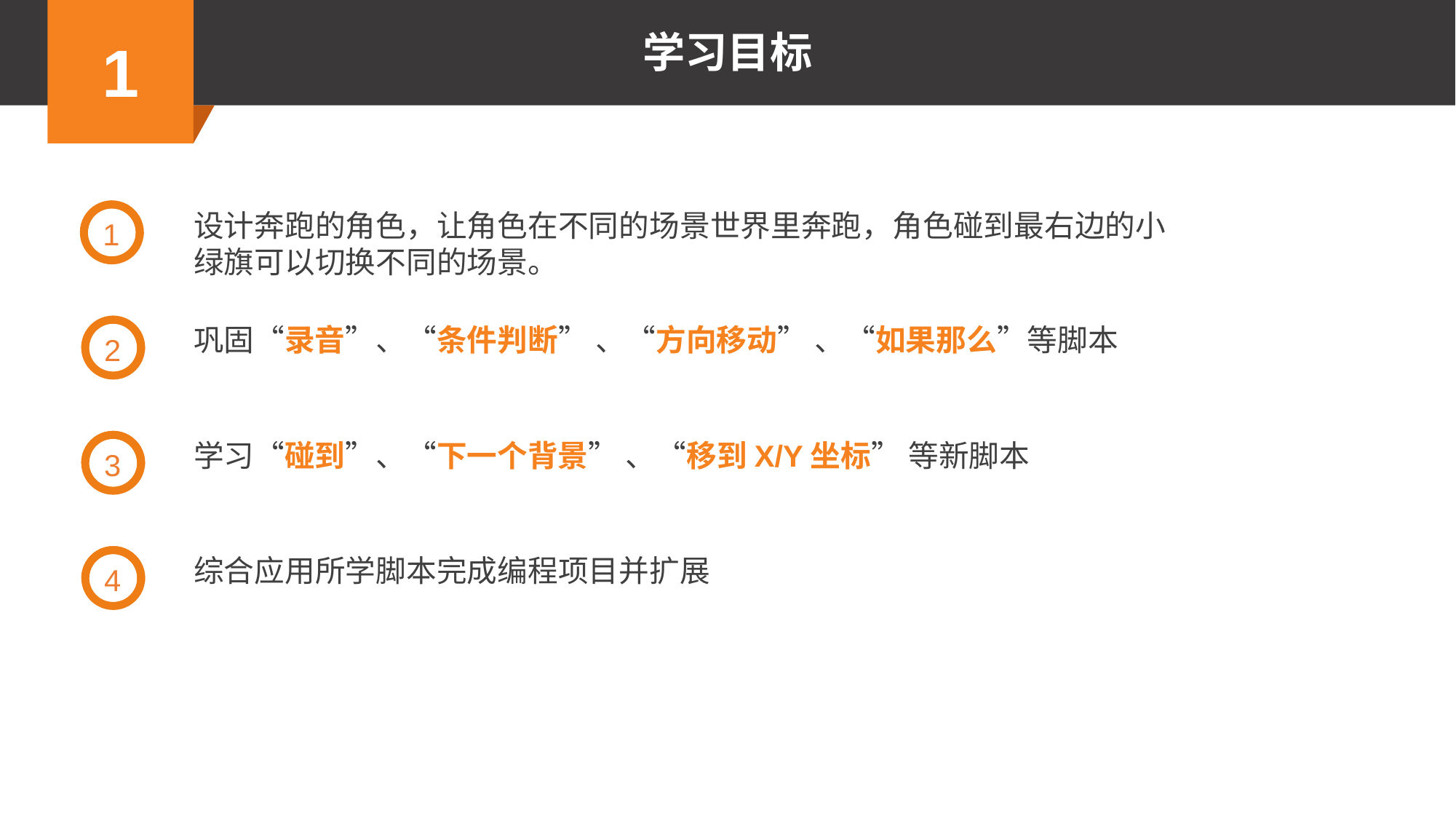

1
设计奔跑的角色，让角色在不同的场景世界里奔跑，角色碰到最右边的小绿旗可以切换不同的场景。

2
巩固“录音”、“条件判断” 、“方向移动” 、“如果那么”等脚本

3
学习“碰到”、“下一个背景” 、“移到X/Y坐标” 等新脚本

4
综合应用所学脚本完成编程项目并扩展